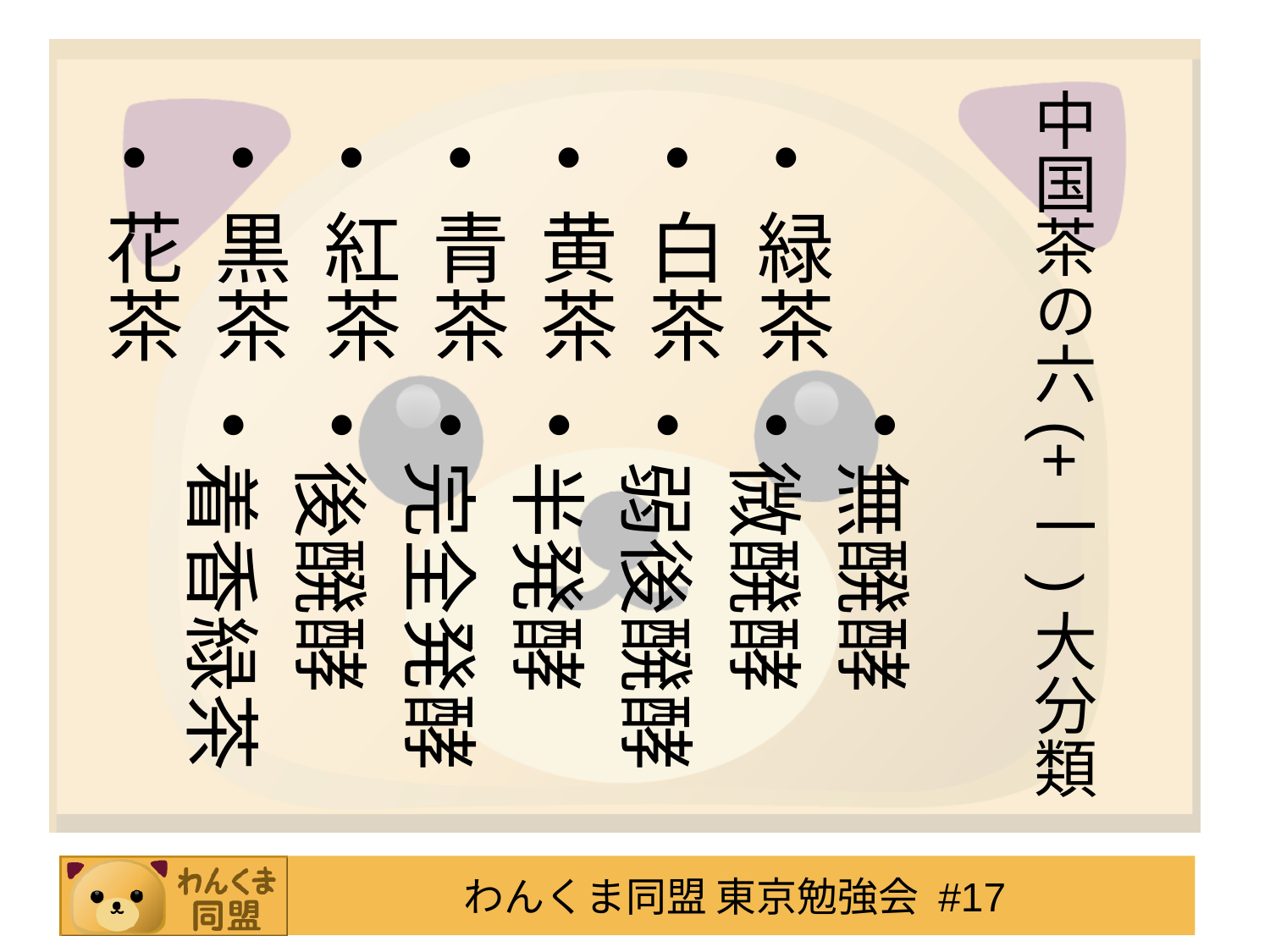

# 中国茶の六(+一)大分類
緑茶
白茶
黄茶
青茶
紅茶
黒茶
花茶
無醗酵
微醗酵
弱後醗酵
半発酵
完全発酵
後醗酵
着香緑茶